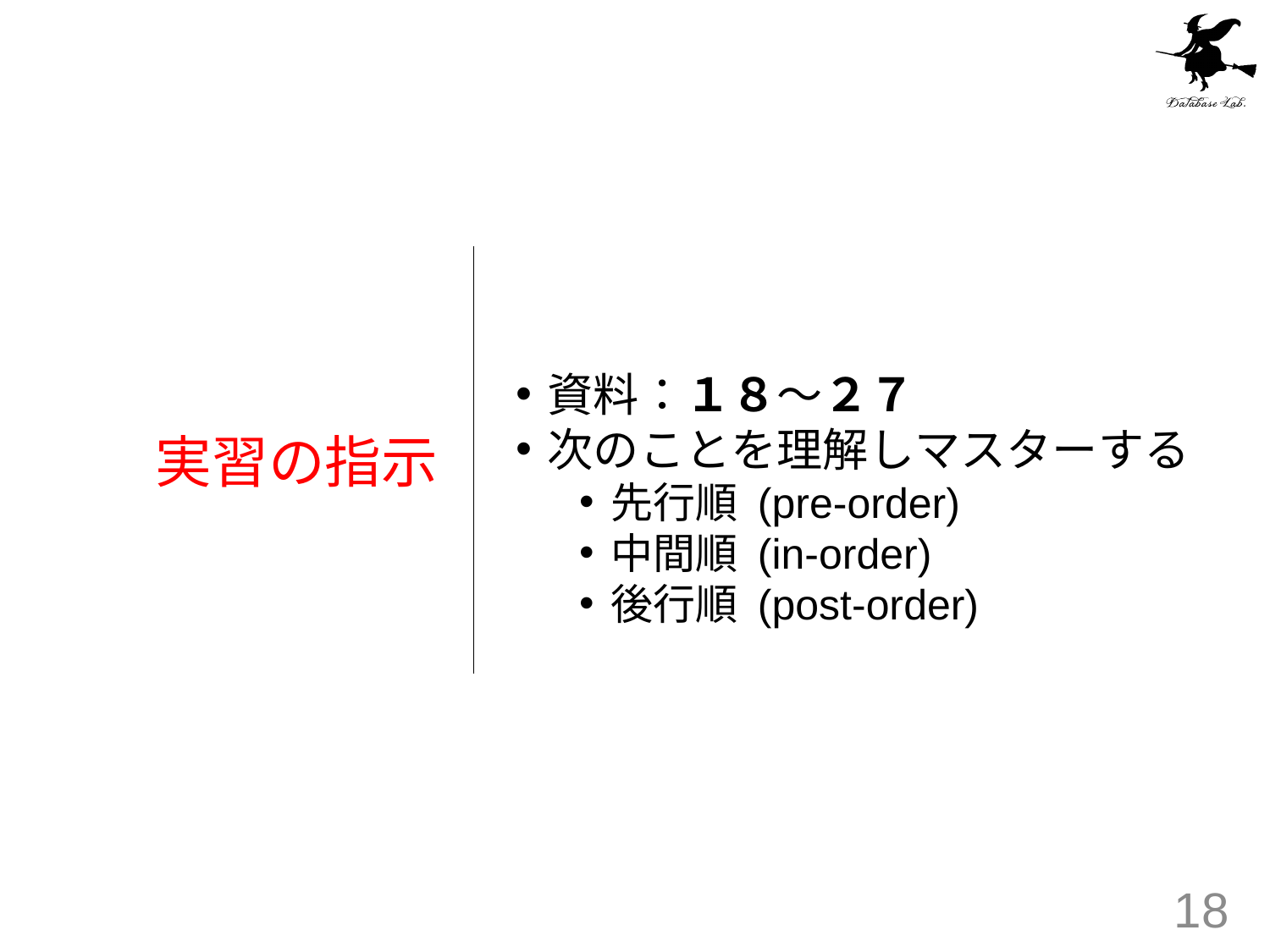

資料：１８～２７
次のことを理解しマスターする
先行順 (pre-order)
中間順 (in-order)
後行順 (post-order)
# 実習の指示
18